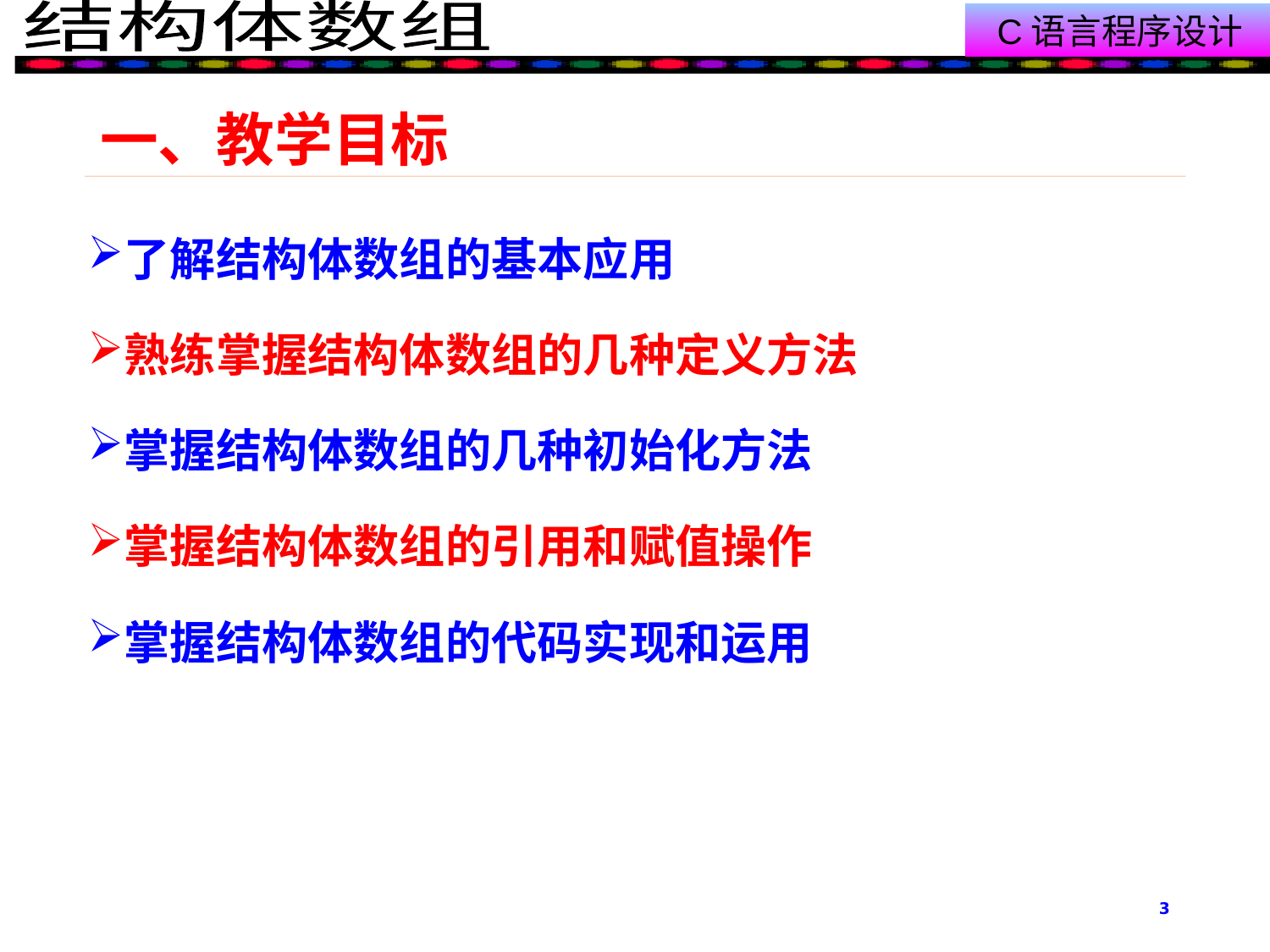

# 一、教学目标
了解结构体数组的基本应用
熟练掌握结构体数组的几种定义方法
掌握结构体数组的几种初始化方法
掌握结构体数组的引用和赋值操作
掌握结构体数组的代码实现和运用

3